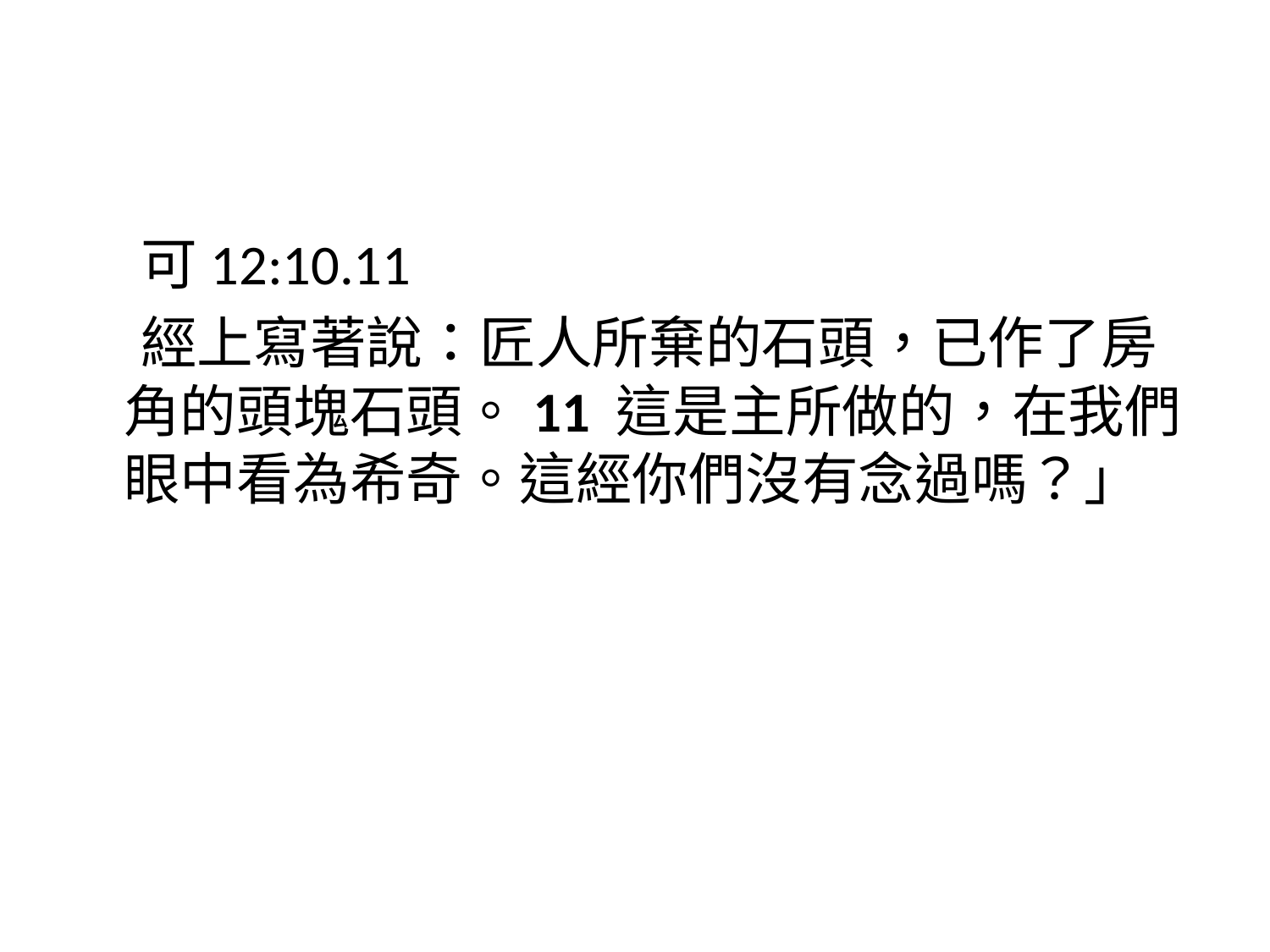

#
    可12:10.11
    經上寫著說：匠人所棄的石頭，已作了房角的頭塊石頭。11 這是主所做的，在我們眼中看為希奇。這經你們沒有念過嗎？」